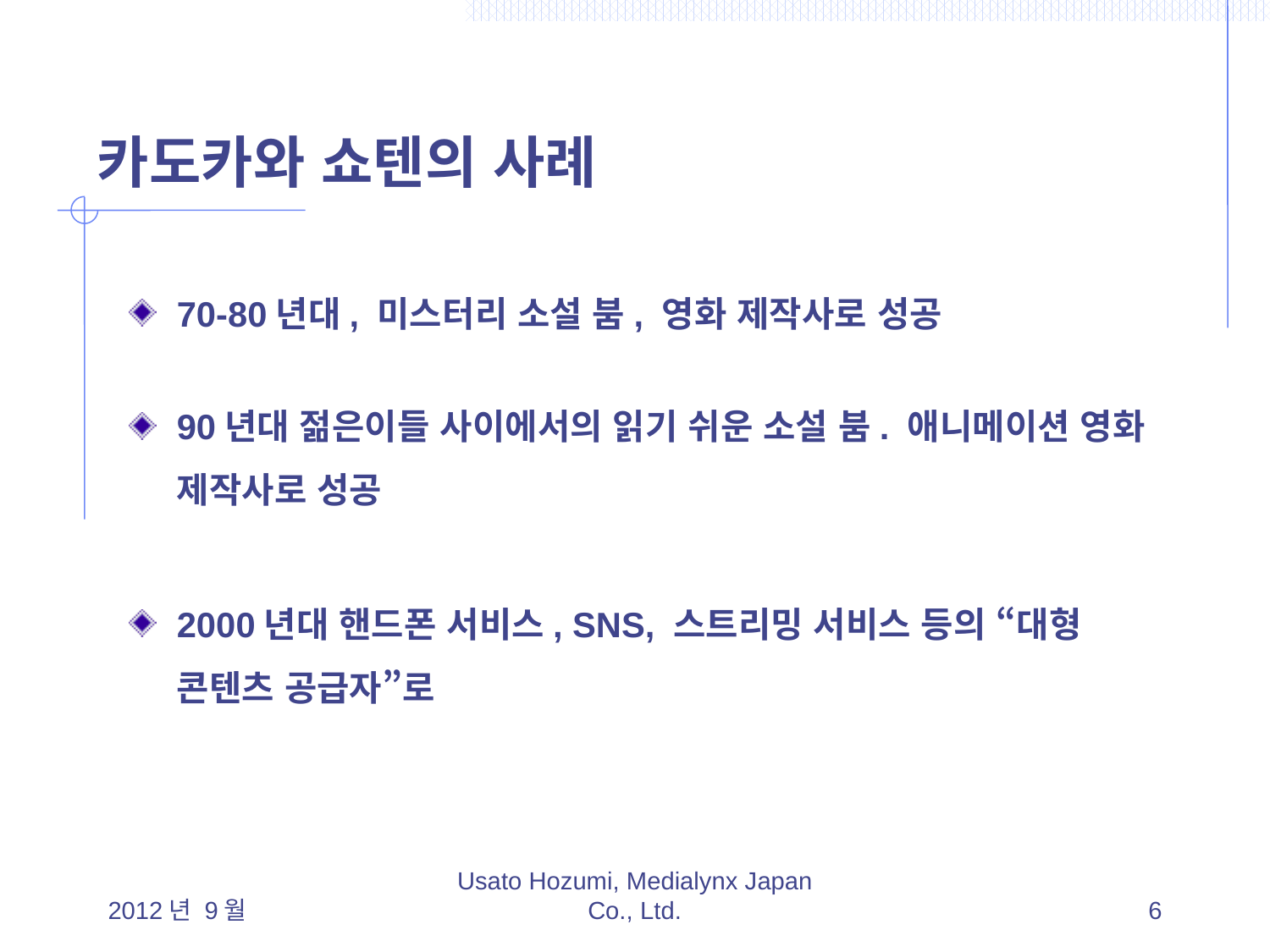

# 카도카와 쇼텐의 사례
70-80년대, 미스터리 소설 붐, 영화 제작사로 성공
90년대 젊은이들 사이에서의 읽기 쉬운 소설 붐. 애니메이션 영화 제작사로 성공
2000년대 핸드폰 서비스, SNS, 스트리밍 서비스 등의 “대형 콘텐츠 공급자”로
2012년 9월
Usato Hozumi, Medialynx Japan Co., Ltd.
6